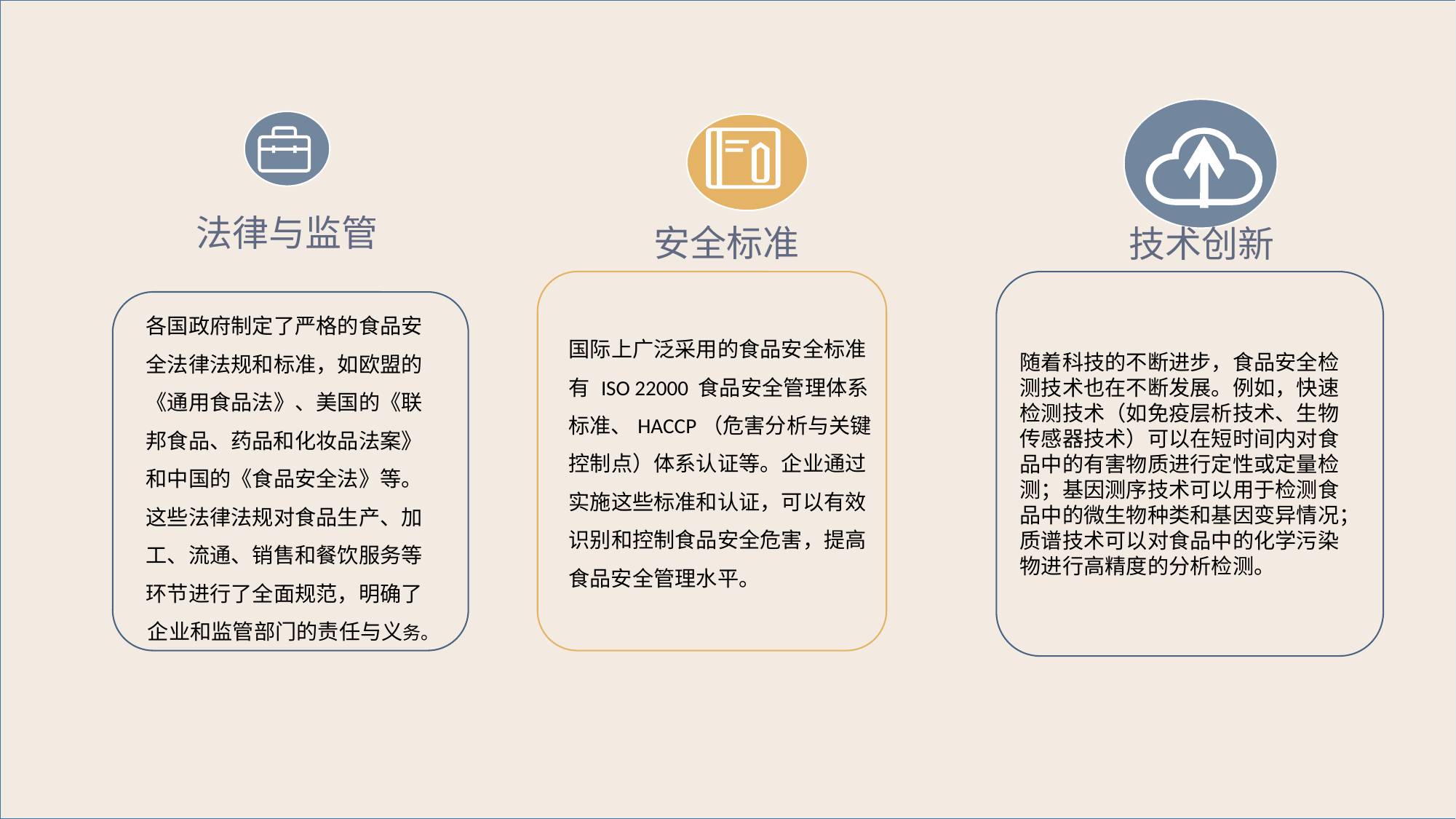

法律与监管
安全标准
技术创新

随着科技的不断进步，食品安全检测技术也在不断发展。例如，快速检测技术（如免疫层析技术、生物传感器技术）可以在短时间内对食品中的有害物质进行定性或定量检测；基因测序技术可以用于检测食品中的微生物种类和基因变异情况；质谱技术可以对食品中的化学污染物进行高精度的分析检测。

各国政府制定了严格的食品安全法律法规和标准，如欧盟的《通用食品法》、美国的《联邦食品、药品和化妆品法案》和中国的《食品安全法》等。这些法律法规对食品生产、加工、流通、销售和餐饮服务等环节进行了全面规范，明确了企业和监管部门的责任与义务。

国际上广泛采用的食品安全标准有 ISO 22000 食品安全管理体系标准、HACCP（危害分析与关键控制点）体系认证等。企业通过实施这些标准和认证，可以有效识别和控制食品安全危害，提高食品安全管理水平。